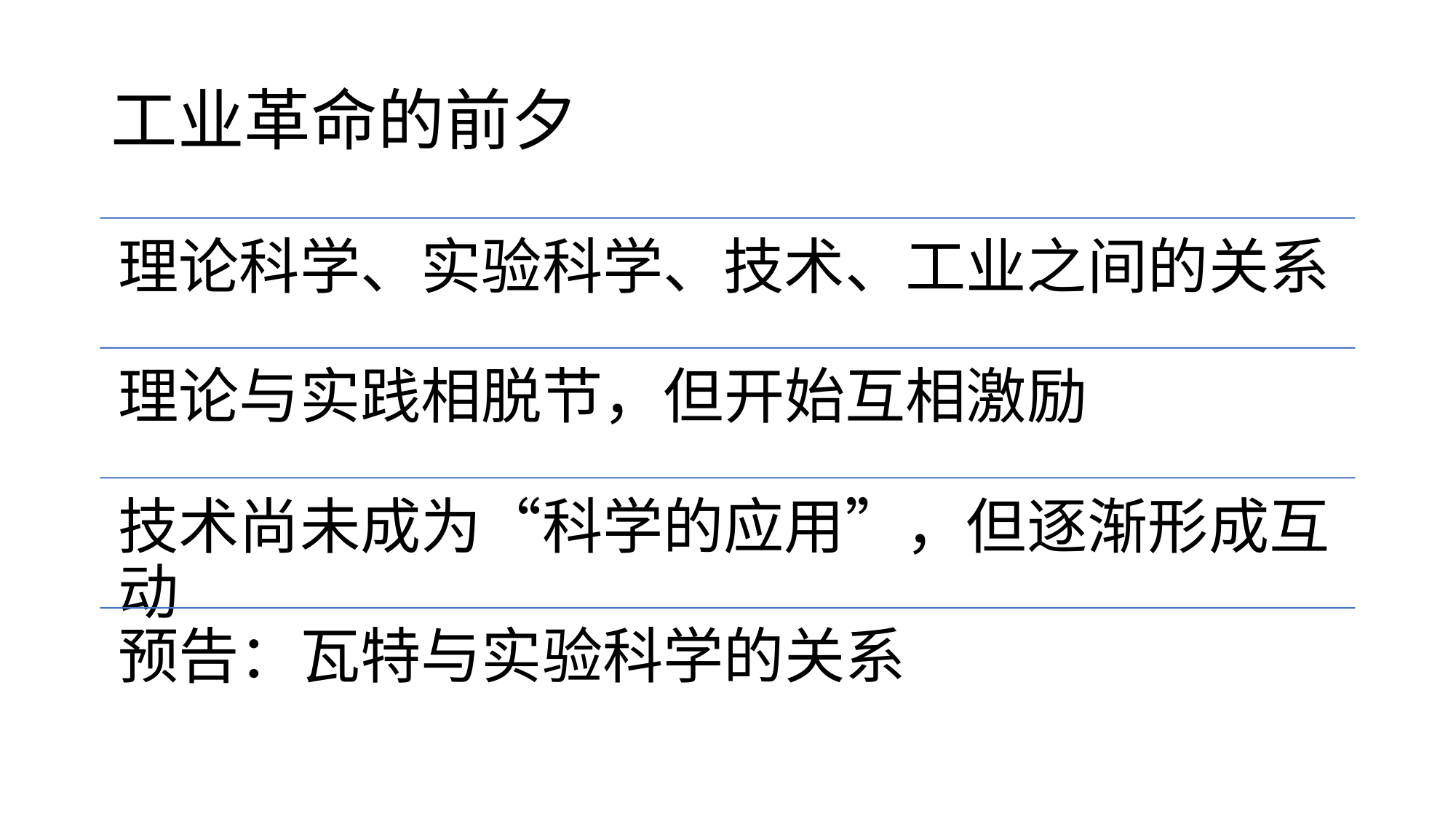

# 工业革命的前夕
理论科学、实验科学、技术、工业之间的关系
理论与实践相脱节，但开始互相激励
技术尚未成为“科学的应用”，但逐渐形成互动
预告：瓦特与实验科学的关系